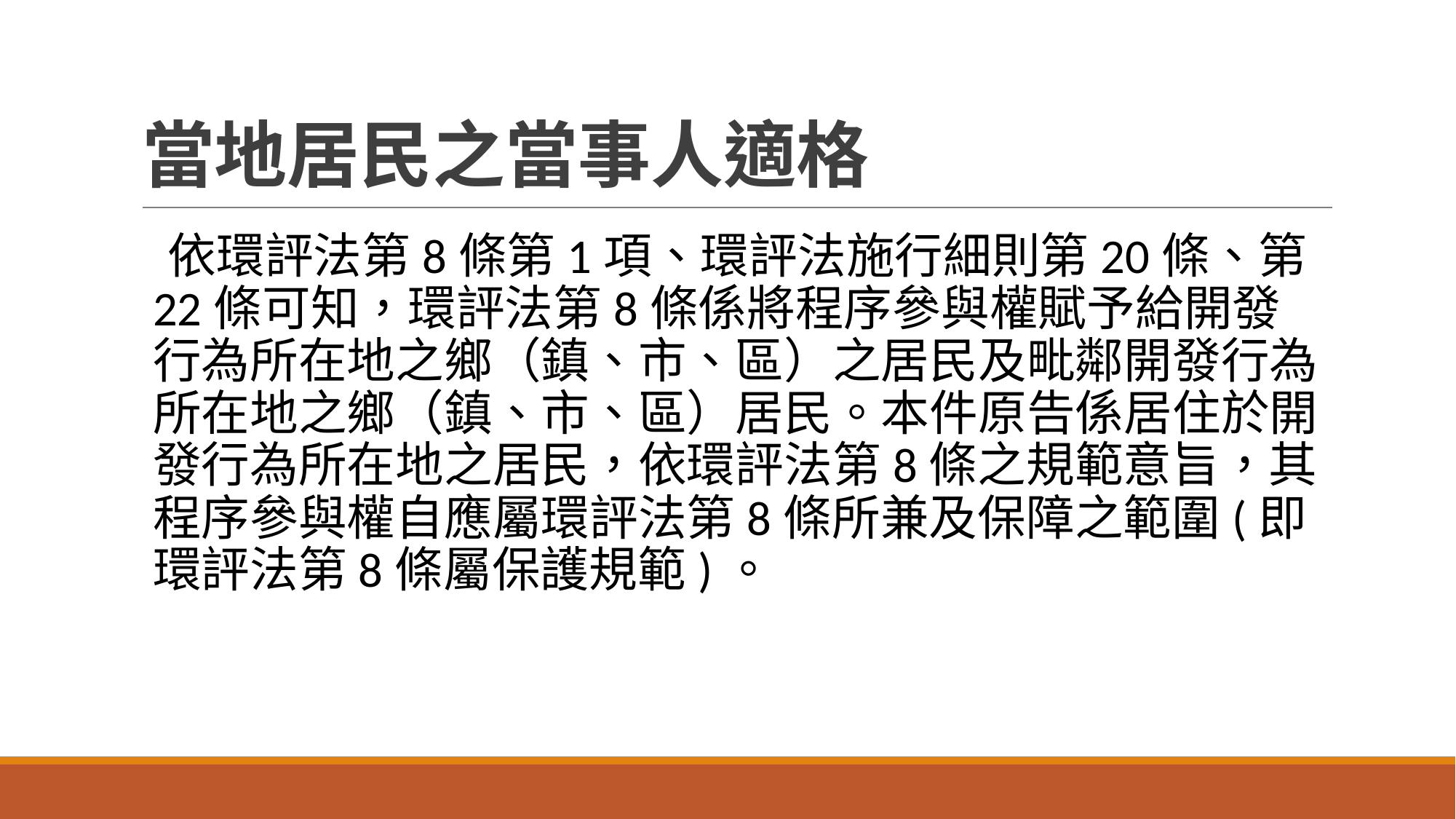

# 當地居民之當事人適格
依環評法第8條第1項、環評法施行細則第20條、第22條可知，環評法第8條係將程序參與權賦予給開發行為所在地之鄉（鎮、市、區）之居民及毗鄰開發行為所在地之鄉（鎮、市、區）居民。本件原告係居住於開發行為所在地之居民，依環評法第8條之規範意旨，其程序參與權自應屬環評法第8條所兼及保障之範圍(即環評法第8條屬保護規範)。